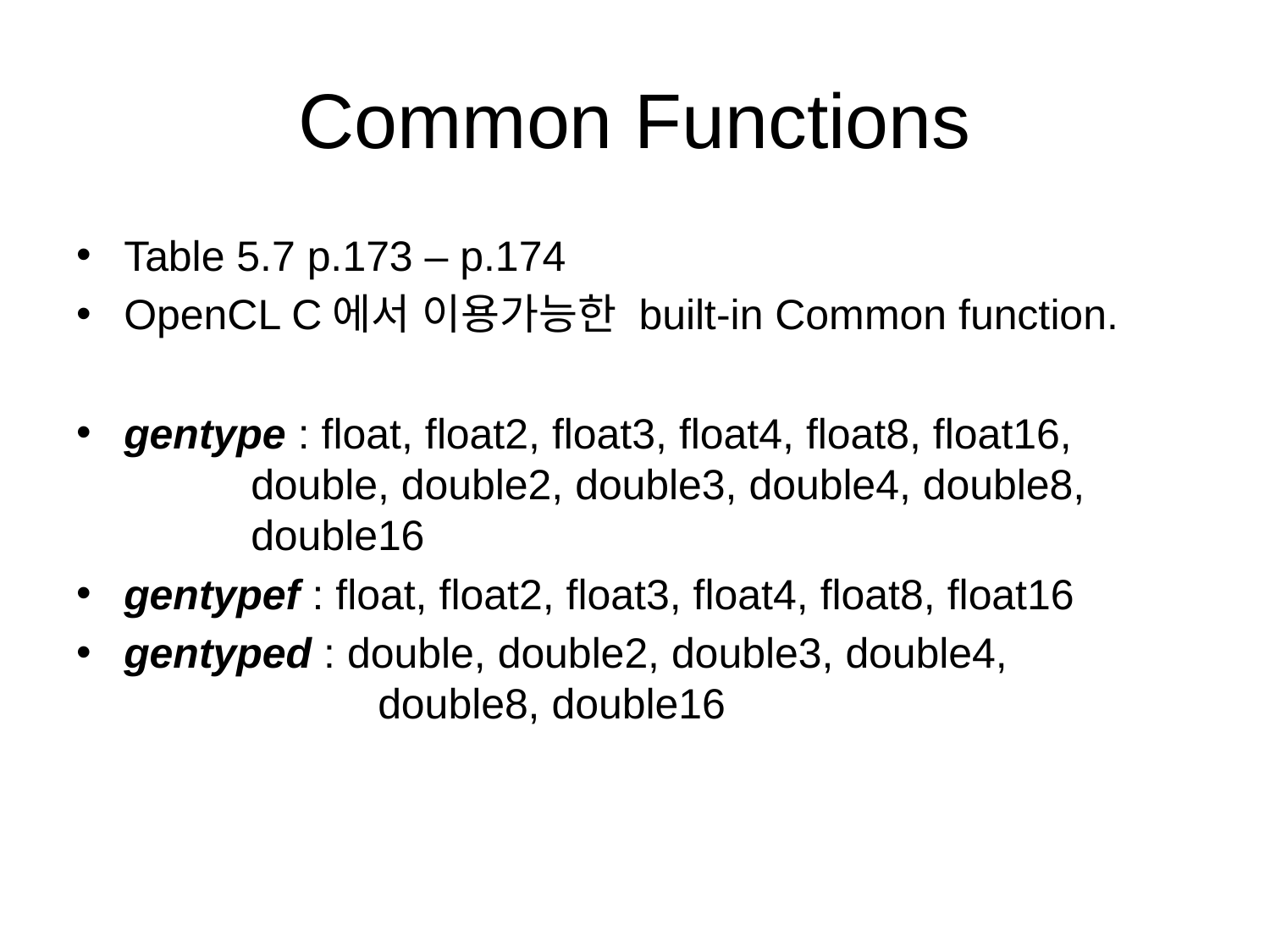

# Common Functions
Table 5.7 p.173 – p.174
OpenCL C에서 이용가능한 built-in Common function.

gentype : float, float2, float3, float4, float8, float16, 		double, double2, double3, double4, double8, 		double16
gentypef : float, float2, float3, float4, float8, float16
gentyped : double, double2, double3, double4, 			double8, double16